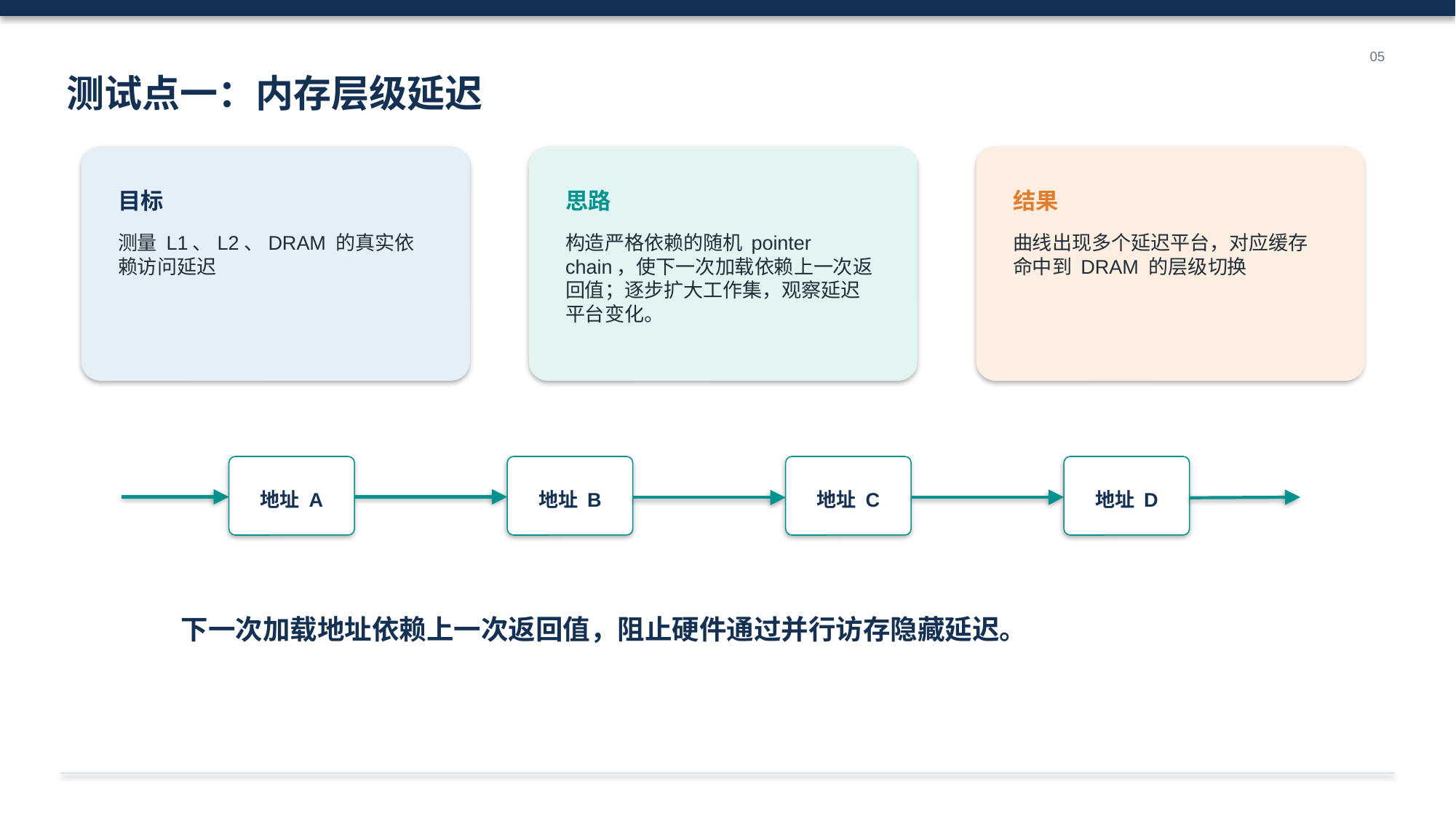

05
测试点一：内存层级延迟

目标
思路
结果
测量 L1、L2、DRAM 的真实依赖访问延迟
曲线出现多个延迟平台，对应缓存命中到 DRAM 的层级切换
构造严格依赖的随机 pointer chain，使下一次加载依赖上一次返回值；逐步扩大工作集，观察延迟平台变化。

地址 A
地址 B
地址 C
地址 D
下一次加载地址依赖上一次返回值，阻止硬件通过并行访存隐藏延迟。
5